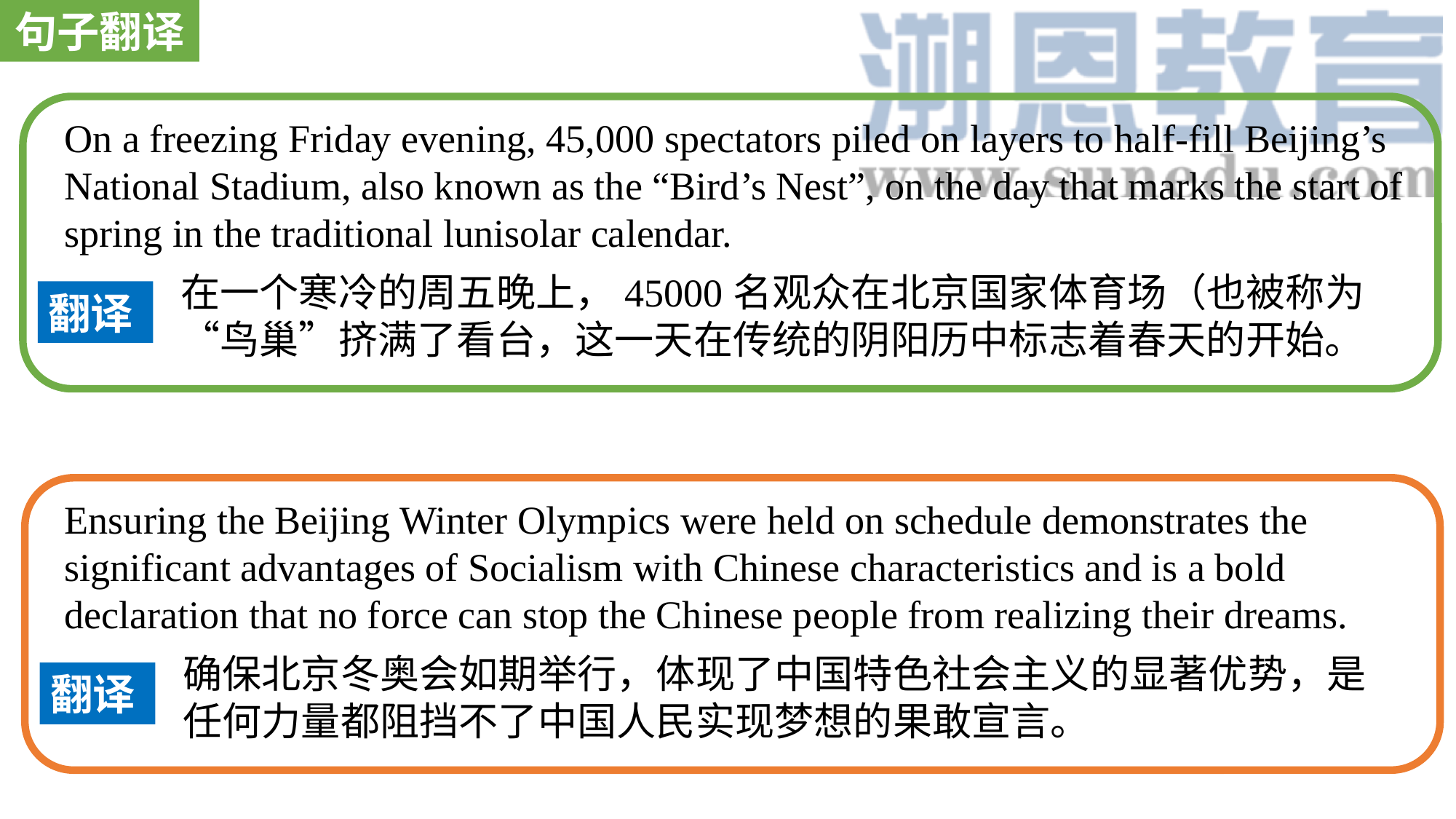

句子翻译

On a freezing Friday evening, 45,000 spectators piled on layers to half-fill Beijing’s National Stadium, also known as the “Bird’s Nest”, on the day that marks the start of spring in the traditional lunisolar calendar.
在一个寒冷的周五晚上，45000名观众在北京国家体育场（也被称为“鸟巢”挤满了看台，这一天在传统的阴阳历中标志着春天的开始。
翻译

Ensuring the Beijing Winter Olympics were held on schedule demonstrates the significant advantages of Socialism with Chinese characteristics and is a bold declaration that no force can stop the Chinese people from realizing their dreams.
确保北京冬奥会如期举行，体现了中国特色社会主义的显著优势，是任何力量都阻挡不了中国人民实现梦想的果敢宣言。
翻译